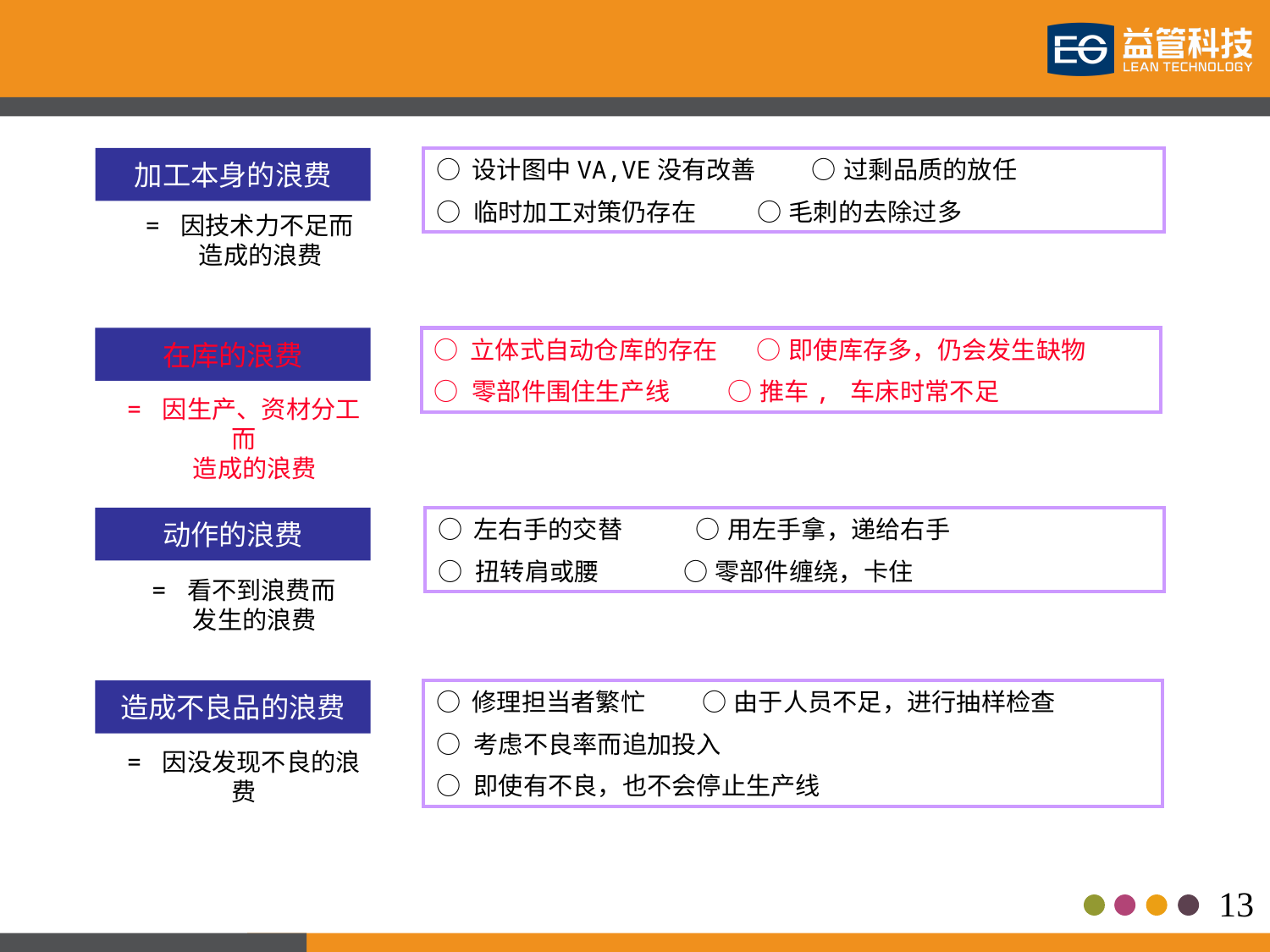

加工本身的浪费
○ 设计图中VA,VE没有改善        ○ 过剩品质的放任
○ 临时加工对策仍存在           ○ 毛刺的去除过多
= 因技术力不足而
   造成的浪费
在库的浪费
○ 立体式自动仓库的存在      ○ 即使库存多，仍会发生缺物
○ 零部件围住生产线          ○ 推车, 车床时常不足
= 因生产、资材分工而
   造成的浪费
动作的浪费
○ 左右手的交替             ○ 用左手拿，递给右手
○ 扭转肩或腰               ○ 零部件缠绕，卡住
= 看不到浪费而
   发生的浪费
造成不良品的浪费
○ 修理担当者繁忙          ○ 由于人员不足，进行抽样检查
○ 考虑不良率而追加投入
○ 即使有不良，也不会停止生产线
= 因没发现不良的浪费